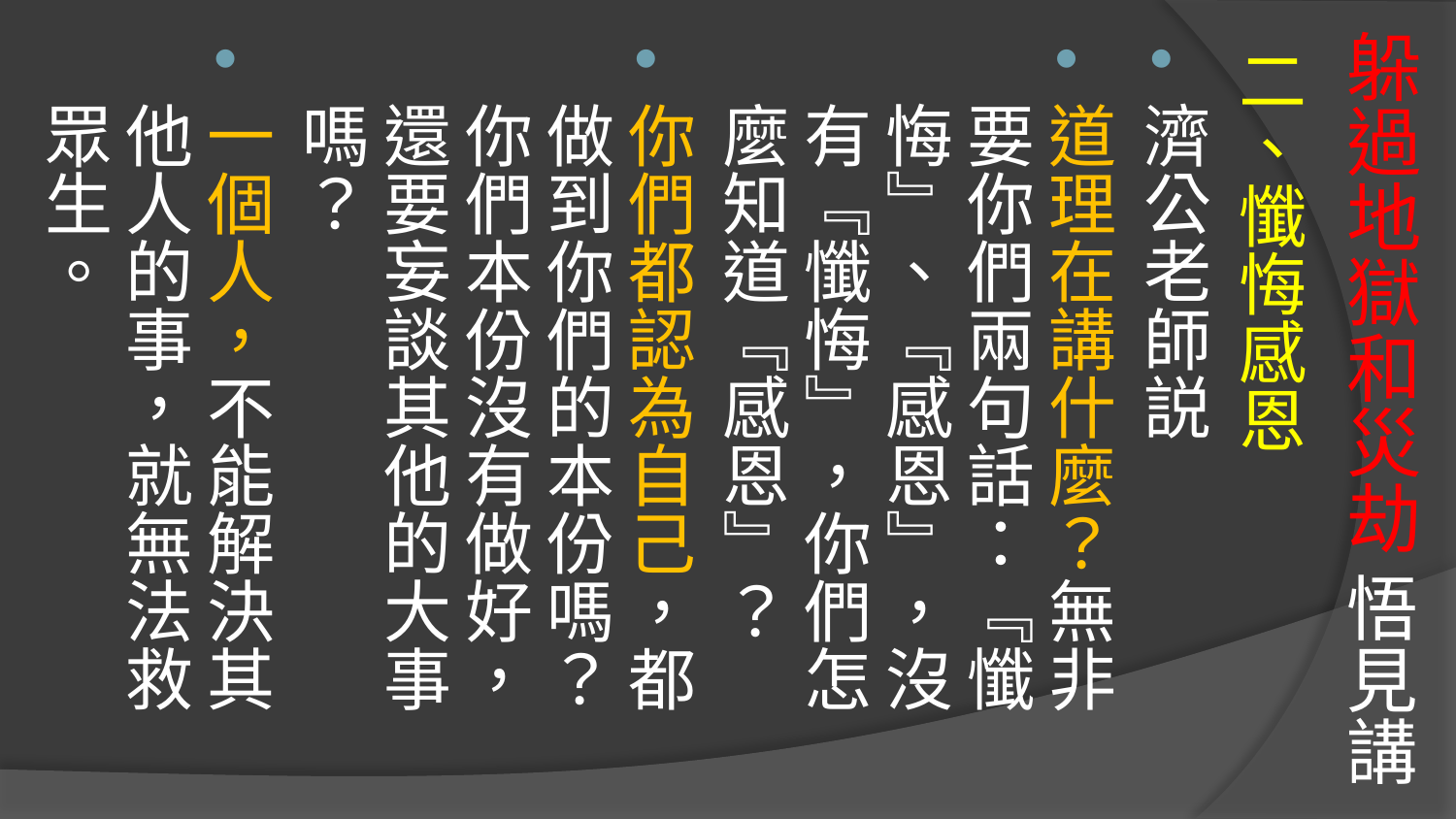

# 躲過地獄和災劫 悟見講
二、懺悔感恩
濟公老師説
道理在講什麼？無非要你們兩句話：『懺悔』、『感恩』，沒有『懺悔』，你們怎麼知道『感恩』？
你們都認為自己，都做到你們的本份嗎？
你們本份沒有做好，還要妄談其他的大事嗎？
一個人，不能解決其他人的事，就無法救眾生。